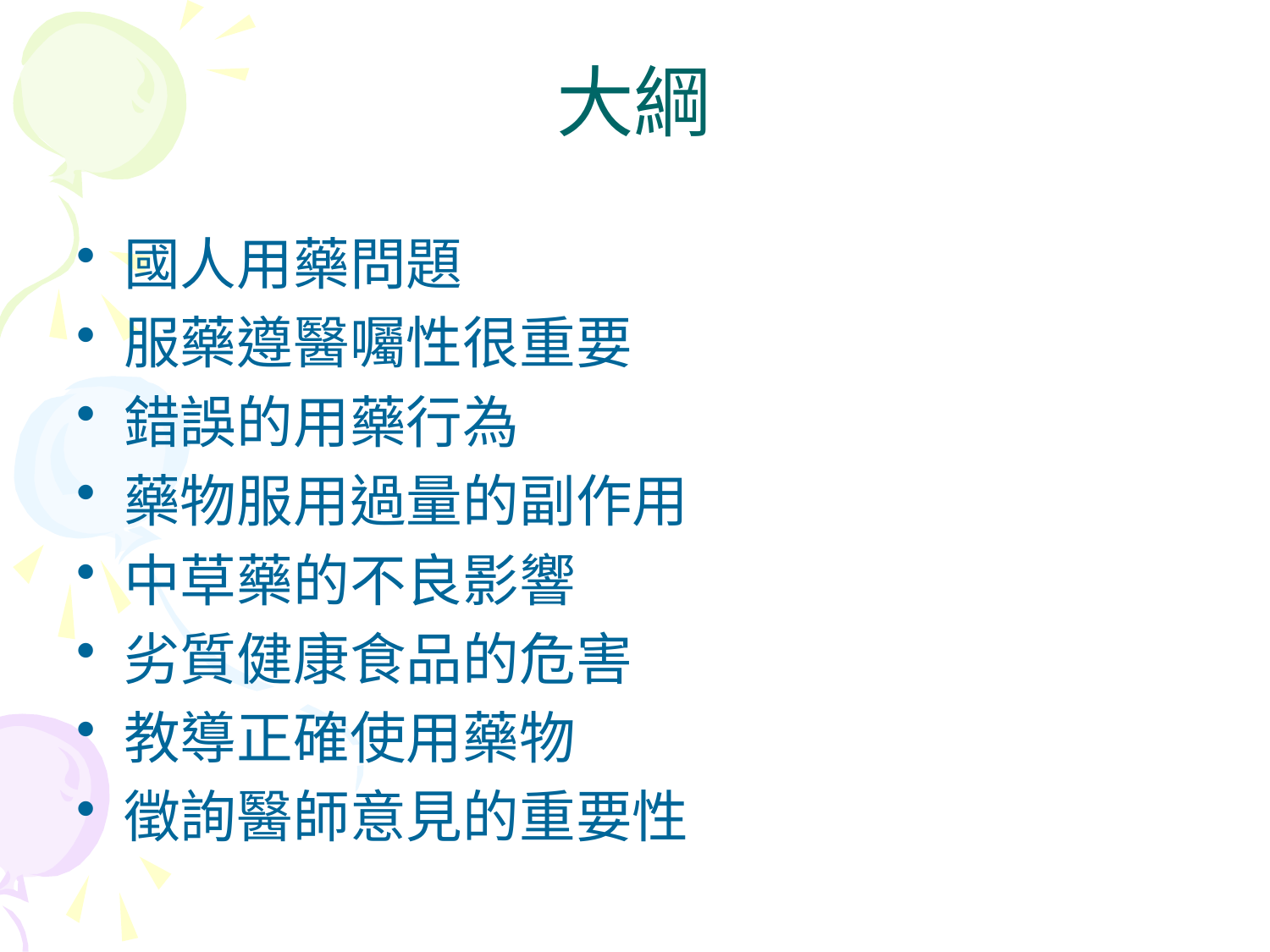

# 大綱
國人用藥問題
服藥遵醫囑性很重要
錯誤的用藥行為
藥物服用過量的副作用
中草藥的不良影響
劣質健康食品的危害
教導正確使用藥物
徵詢醫師意見的重要性